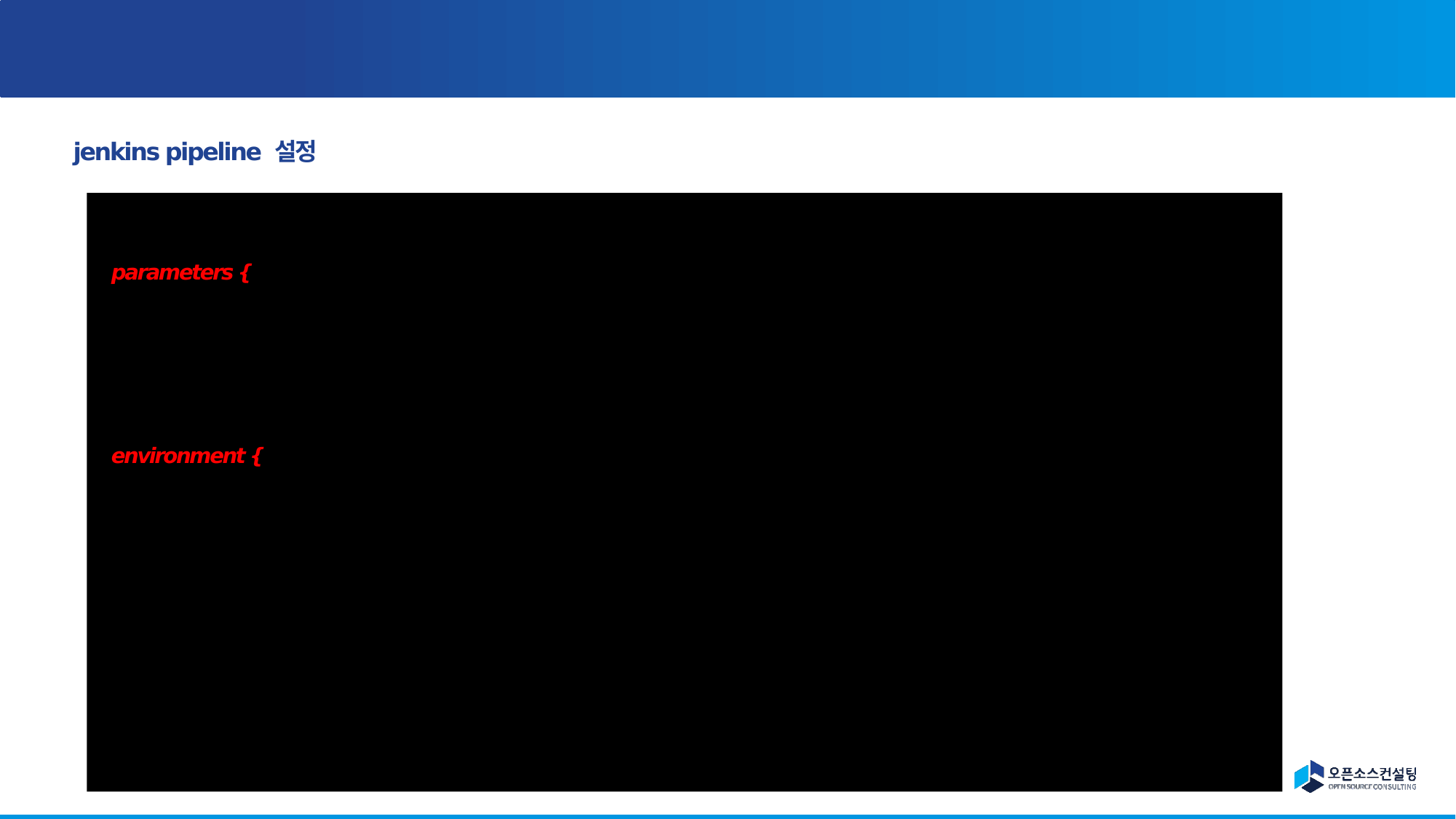

# Jenkins 빌드잡 pipeline 구성 –  (예시) 기상청 Visual_map (2)
 jenkins pipeline 설정
pipeline {
    agent any
    parameters {
        string(name: 'tag', defaultValue: 'latest', description: 'tag {YYYYMMDD}{HHMMSS}')
        string(name: 'GIT_URL', defaultValue: 'http://172.20.86.34/root/homepage_visualmap.git', description: 'GIT_URL')
        booleanParam(name: 'VERBOSE', defaultValue: false, description: '')
    }

    environment {
        GIT_BUSINESS_CD = 'master'
        GITLAB_CREDENTIAL_ID = 'superuser'
        IMAGE_REGISTRY = '172.20.171.170:5000'
        SYSTEM_CODE = 'offline'
        SVC_CODE = 'base_image/comis5_wildfly'
        IMAGE_REPO = "${IMAGE_REGISTRY}/${SYSTEM_CODE}/${SVC_CODE}"
        DOCKER_USERNAME = 'admin'
        DOCKER_PASSWORD = 'admin123'
        VERBOSE_FLAG = '-q'
    }